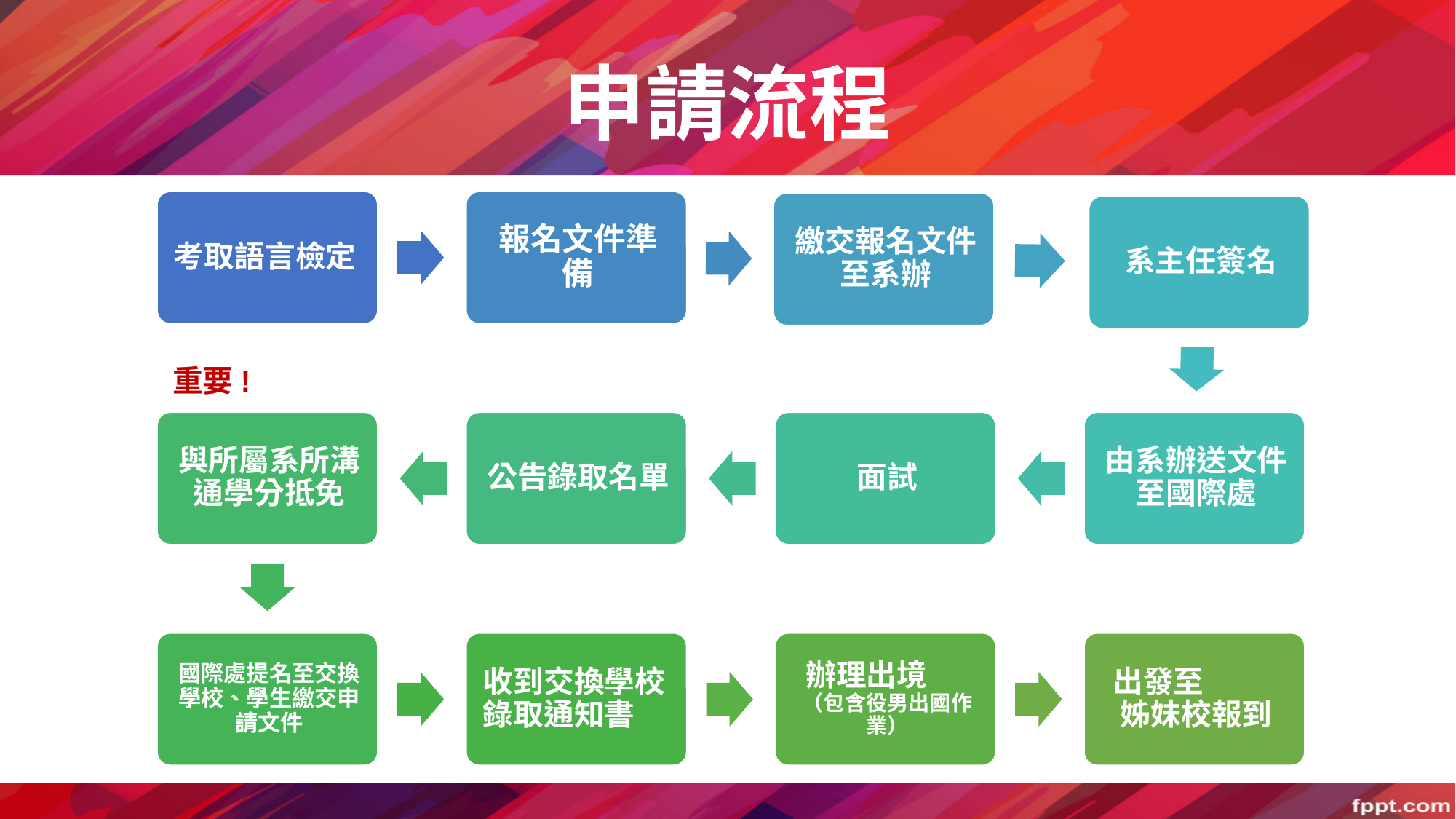

# 申請流程
考取語言檢定

報名文件準備

繳交報名文件至系辦

系主任簽名

由系辦送文件至國際處

面試

公告錄取名單

與所屬系所溝通學分抵免

國際處提名至交換學校、學生繳交申請文件

收到交換學校錄取通知書

辦理出境       （包含役男出國作業）

出發至            姊妹校報到
重要!